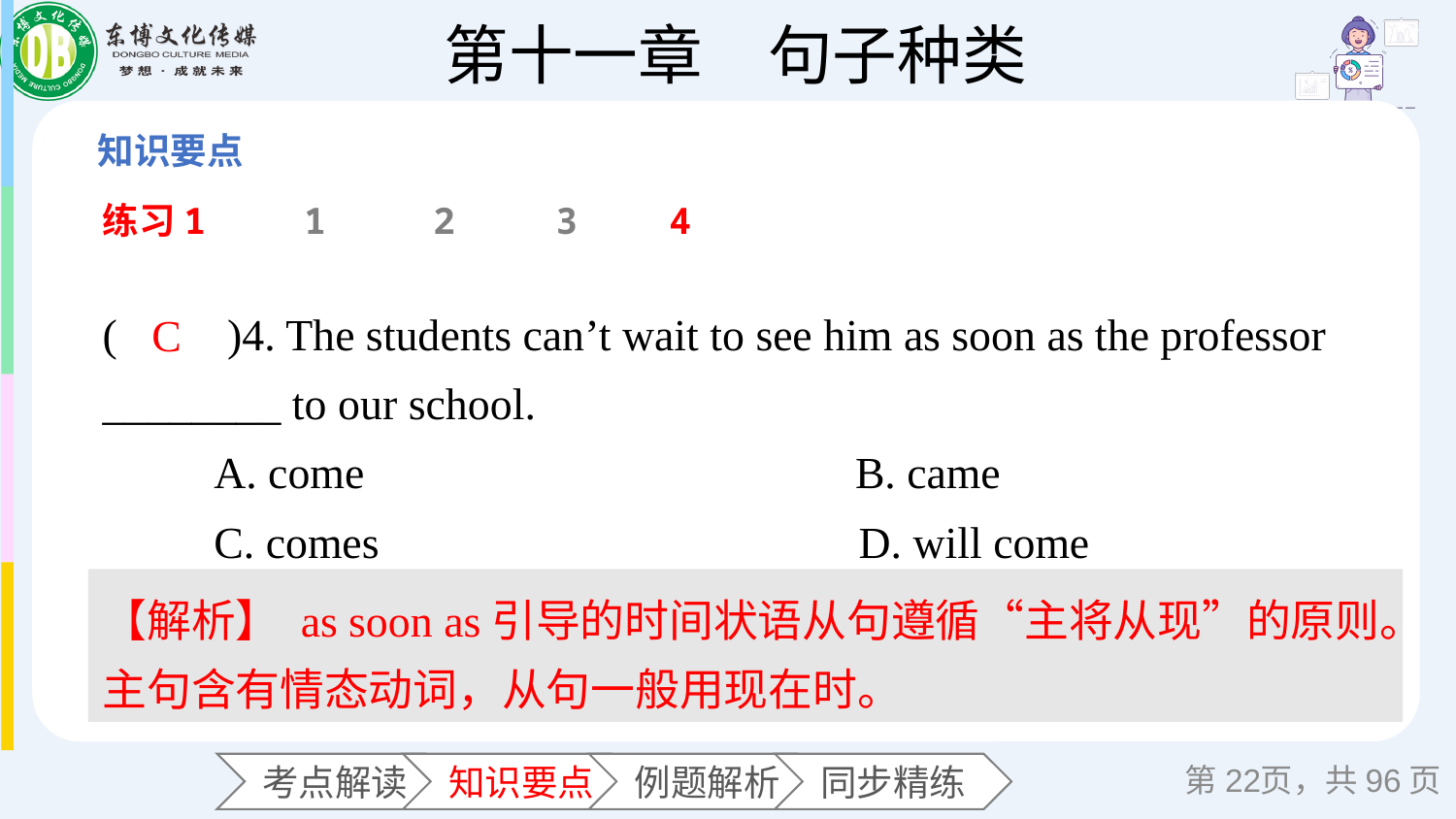

练习1
1
2
3
4
(　　)4. The students can’t wait to see him as soon as the professor ________ to our school.
          A. come                                            B. came
          C. comes                                           D. will come
C
【解析】 as soon as引导的时间状语从句遵循“主将从现”的原则。主句含有情态动词，从句一般用现在时。
第22页，共96页